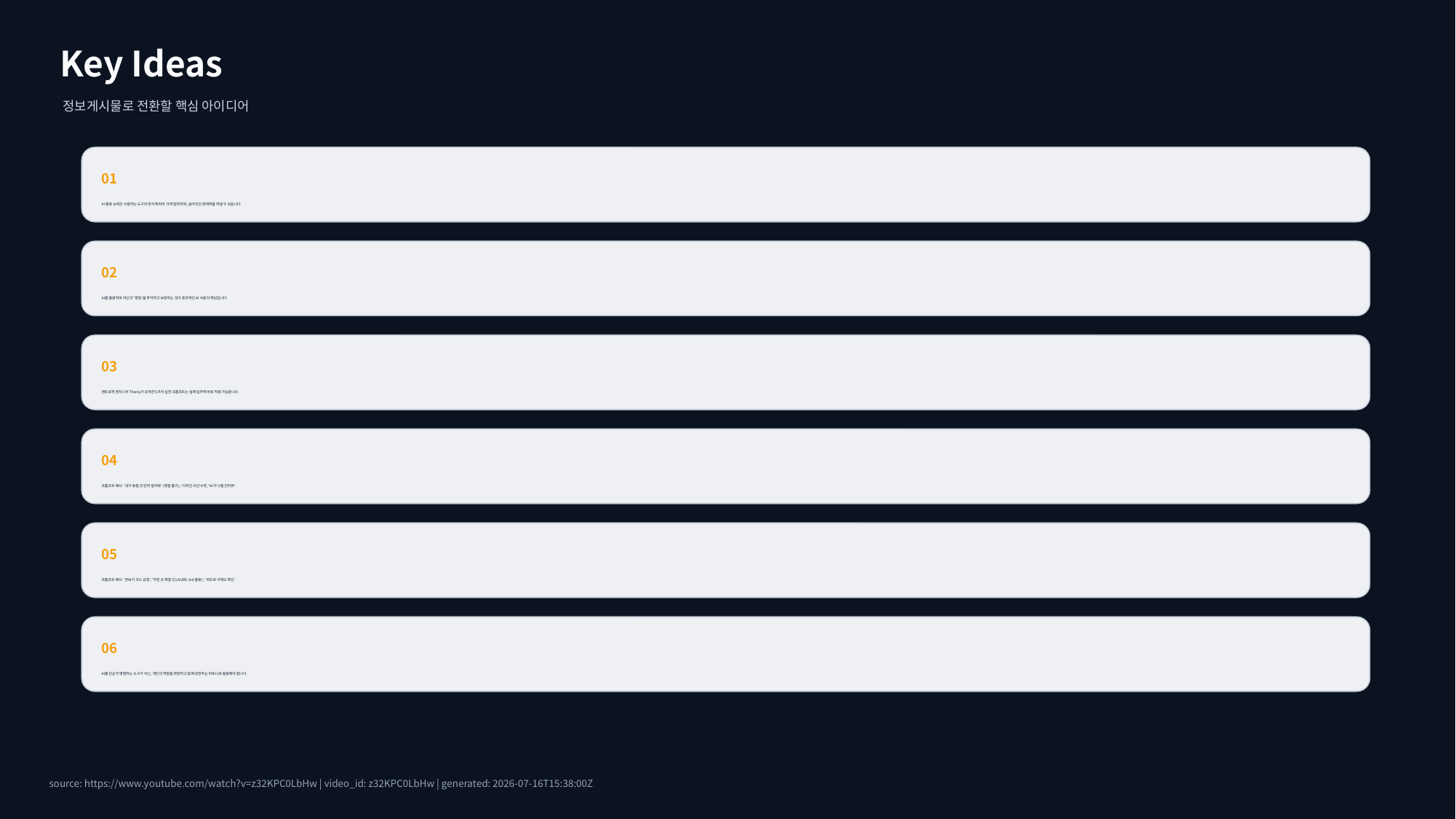

Key Ideas
정보게시물로 전환할 핵심 아이디어

01
AI 활용 능력은 사용하는 도구와 방식에 따라 크게 달라지며, 숨어있던 잠재력을 꺼낼 수 있습니다.

02
AI를 활용하여 자신의 '맹점'을 파악하고 보완하는 것이 효과적인 AI 사용의 핵심입니다.

03
앤트로픽 엔지니어 Thariq가 공개한 6가지 실전 프롬프트는 실제 업무에 바로 적용 가능합니다.

04
프롬프트 예시: '내가 놓칠 것 먼저 짚어줘' (맹점 훑기), '디자인 시안 4개', 'AI가 나를 인터뷰'.

05
프롬프트 예시: '본보기 코드 요청', '막힌 곳 해결 (CLAUDE.md 활용)', '퀴즈로 이해도 확인'.

06
AI를 단순히 명령하는 도구가 아닌, 개인의 역량을 확장하고 함께 성장하는 파트너로 활용해야 합니다.
source: https://www.youtube.com/watch?v=z32KPC0LbHw | video_id: z32KPC0LbHw | generated: 2026-07-16T15:38:00Z